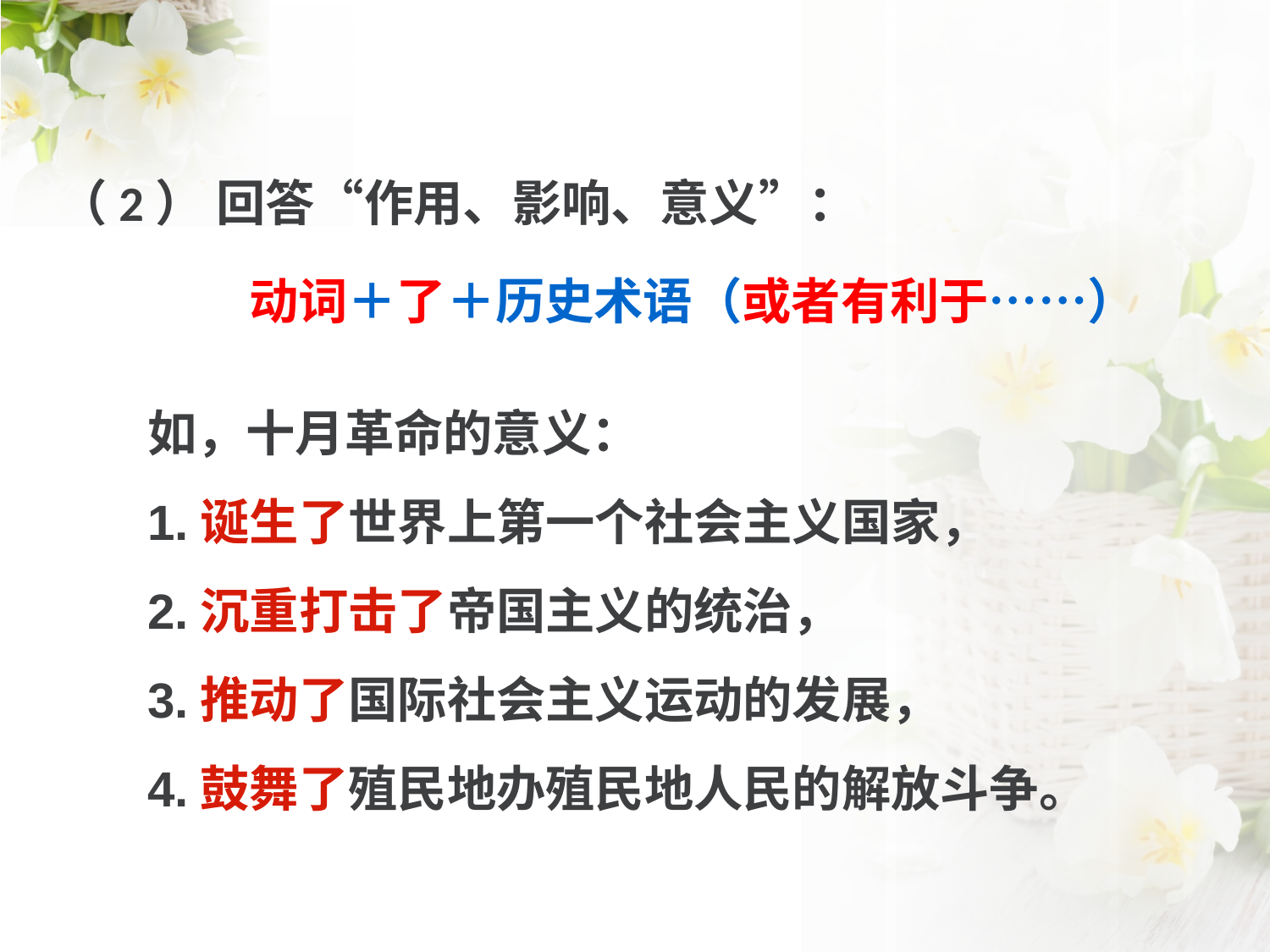

（2） 回答“作用、影响、意义”：
                动词＋了＋历史术语（或者有利于……）
如，十月革命的意义：
1.诞生了世界上第一个社会主义国家，
2.沉重打击了帝国主义的统治，
3.推动了国际社会主义运动的发展，
4.鼓舞了殖民地办殖民地人民的解放斗争。